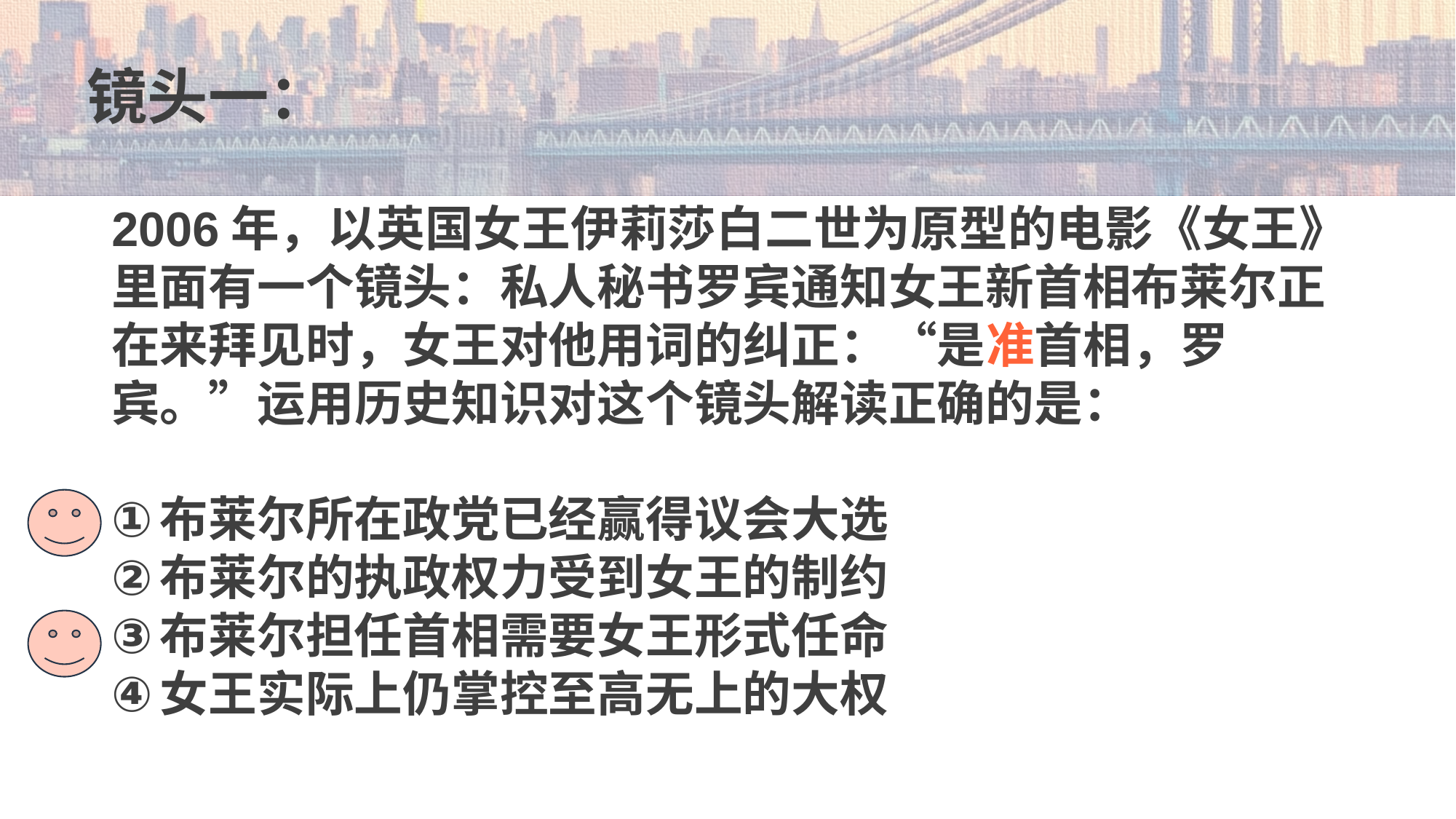

镜头一：
2006年，以英国女王伊莉莎白二世为原型的电影《女王》里面有一个镜头：私人秘书罗宾通知女王新首相布莱尔正在来拜见时，女王对他用词的纠正：“是准首相，罗宾。”运用历史知识对这个镜头解读正确的是：

布莱尔所在政党已经赢得议会大选
布莱尔的执政权力受到女王的制约
布莱尔担任首相需要女王形式任命
女王实际上仍掌控至高无上的大权

24